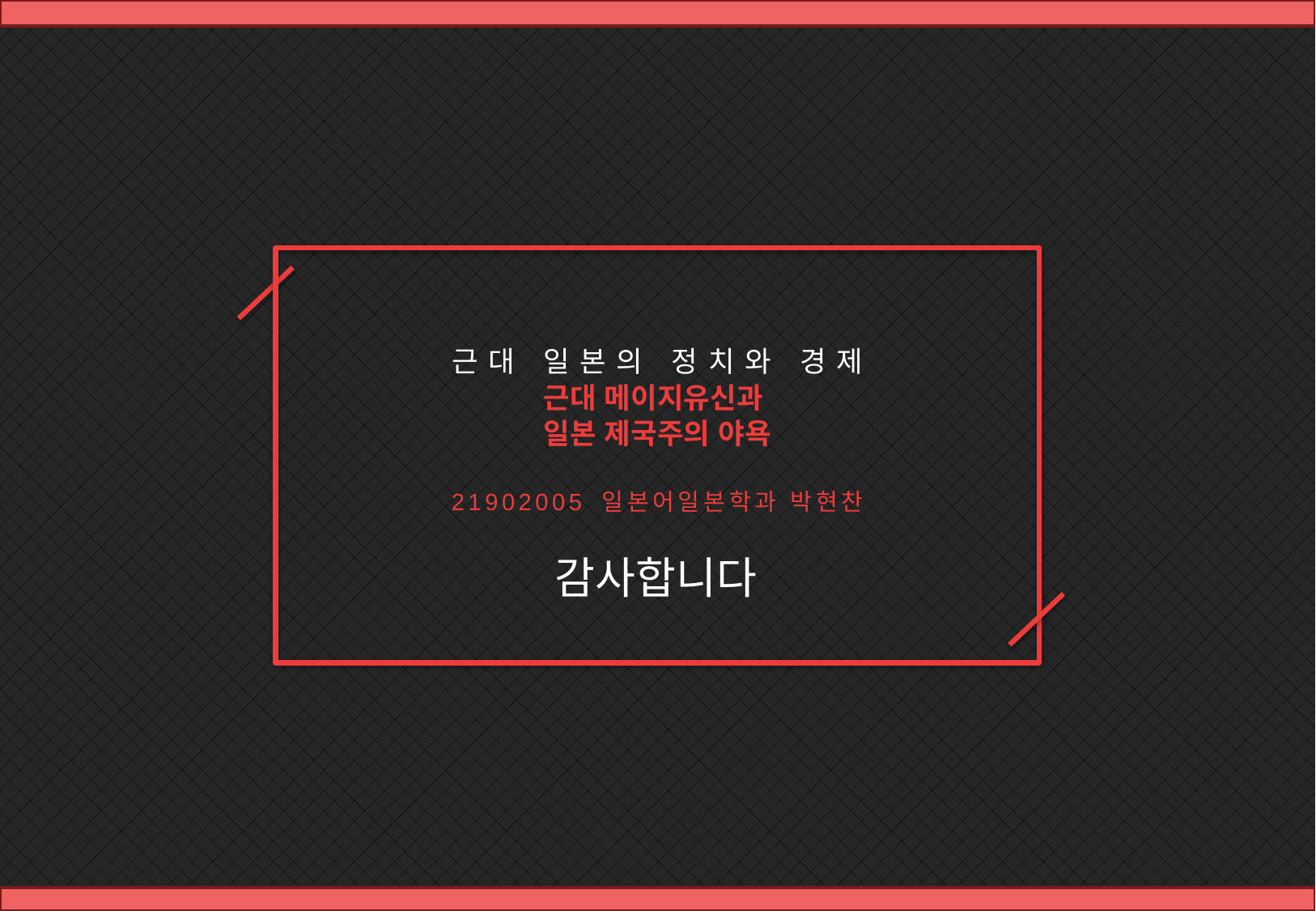

근대 일본의 정치와 경제
근대 메이지유신과
일본 제국주의 야욕
21902005 일본어일본학과 박현찬
감사합니다